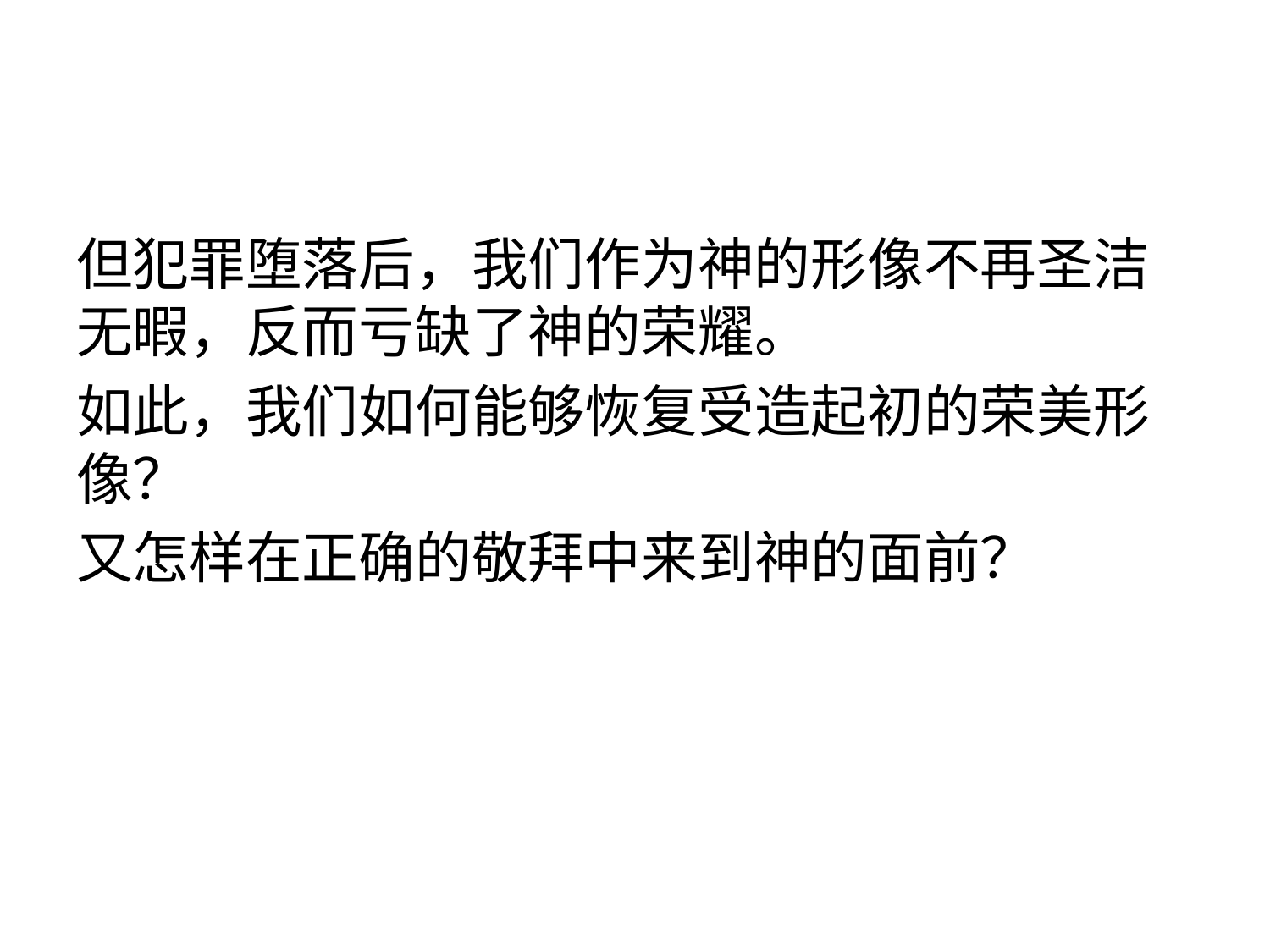

#
但犯罪堕落后，我们作为神的形像不再圣洁无暇，反而亏缺了神的荣耀。
如此，我们如何能够恢复受造起初的荣美形像？
又怎样在正确的敬拜中来到神的面前？